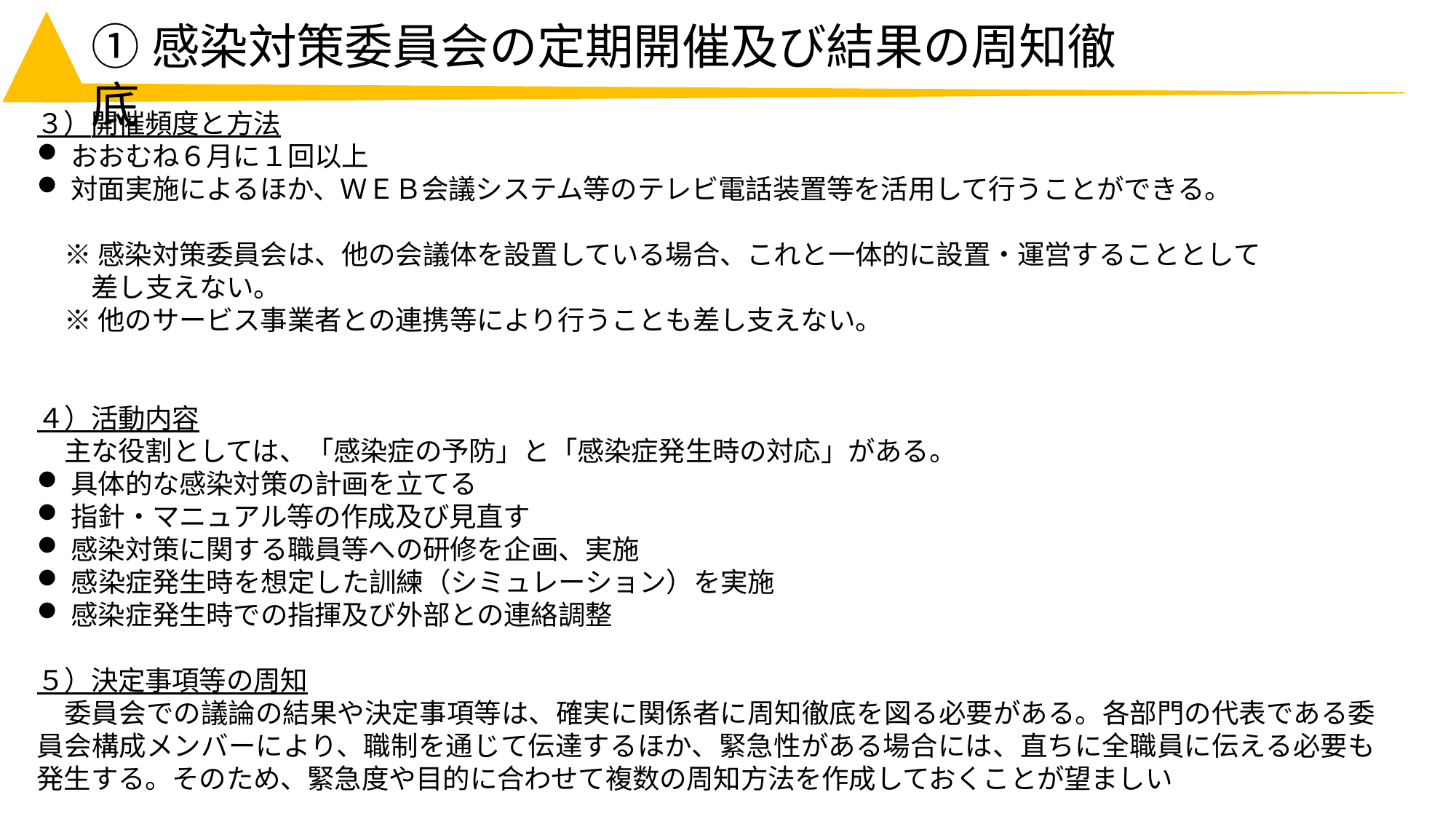

# ①感染対策委員会の定期開催及び結果の周知徹底
３）開催頻度と方法
おおむね６月に１回以上
対面実施によるほか、ＷＥＢ会議システム等のテレビ電話装置等を活用して行うことができる。
※感染対策委員会は、他の会議体を設置している場合、これと一体的に設置・運営することとして
差し支えない。
※他のサービス事業者との連携等により行うことも差し支えない。
４）活動内容
主な役割としては、「感染症の予防」と「感染症発生時の対応」がある。
具体的な感染対策の計画を立てる
指針・マニュアル等の作成及び見直す
感染対策に関する職員等への研修を企画、実施
感染症発生時を想定した訓練（シミュレーション）を実施
感染症発生時での指揮及び外部との連絡調整
５）決定事項等の周知
委員会での議論の結果や決定事項等は、確実に関係者に周知徹底を図る必要がある。各部門の代表である委員会構成メンバーにより、職制を通じて伝達するほか、緊急性がある場合には、直ちに全職員に伝える必要も発生する。そのため、緊急度や目的に合わせて複数の周知方法を作成しておくことが望ましい